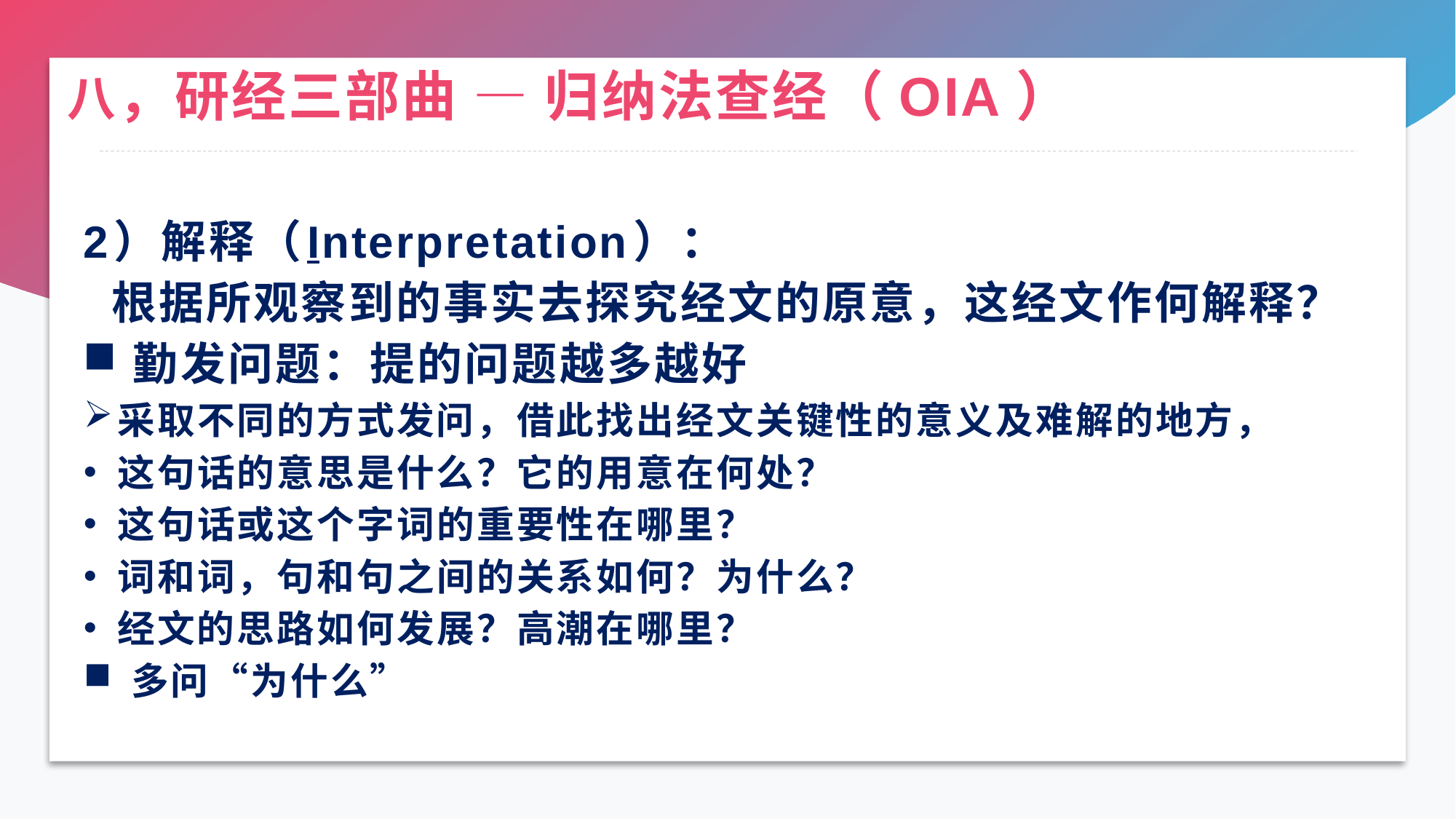

# 八，研经三部曲 — 归纳法查经（OIA）

2）解释（Interpretation）：
  根据所观察到的事实去探究经文的原意，这经文作何解释？
 勤发问题：提的问题越多越好
采取不同的方式发问，借此找出经文关键性的意义及难解的地方，
这句话的意思是什么？它的用意在何处？
这句话或这个字词的重要性在哪里？
词和词，句和句之间的关系如何？为什么？
经文的思路如何发展？高潮在哪里？
 多问“为什么”